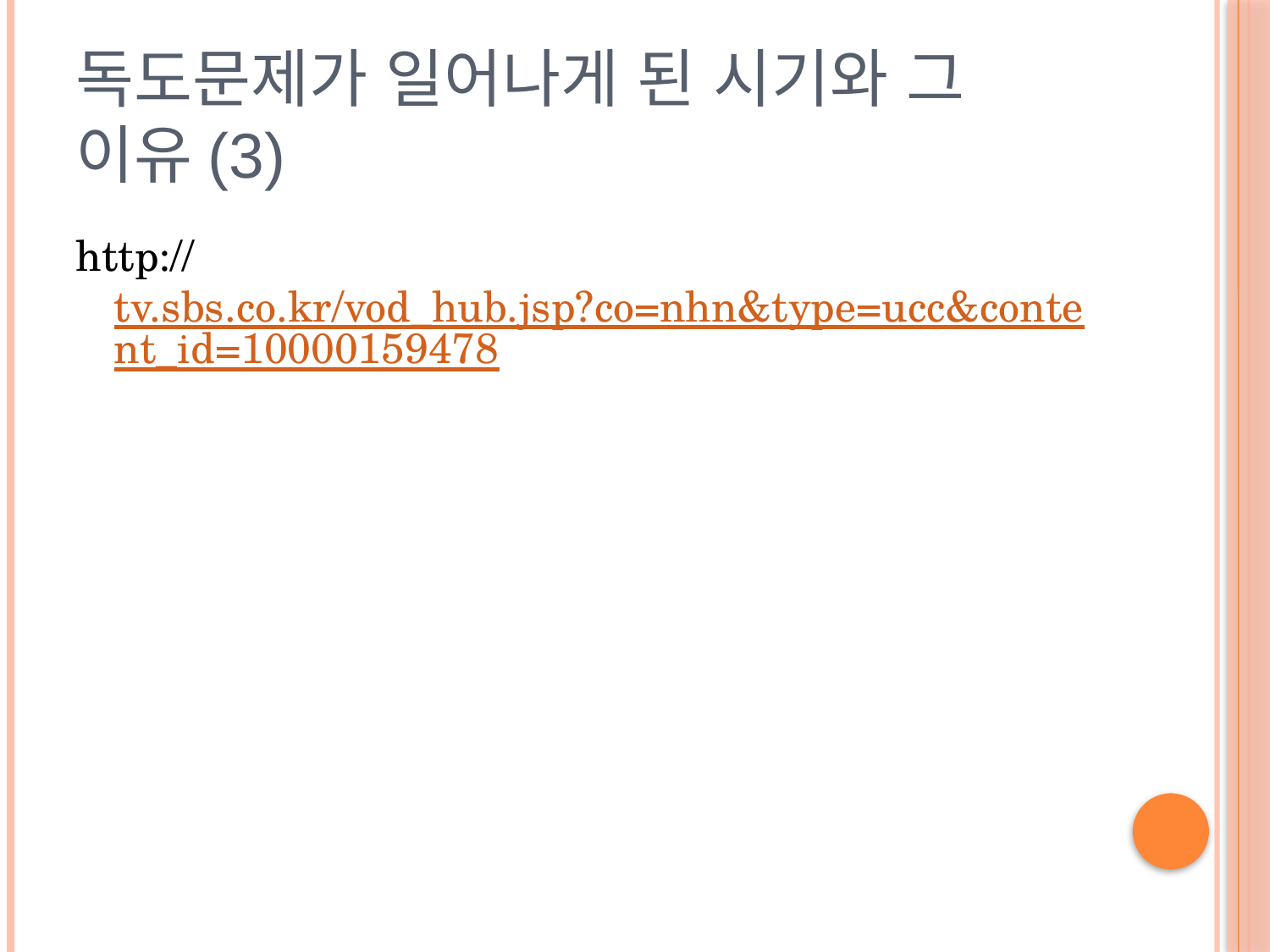

# 독도문제가 일어나게 된 시기와 그 이유(3)
http://tv.sbs.co.kr/vod_hub.jsp?co=nhn&type=ucc&content_id=10000159478